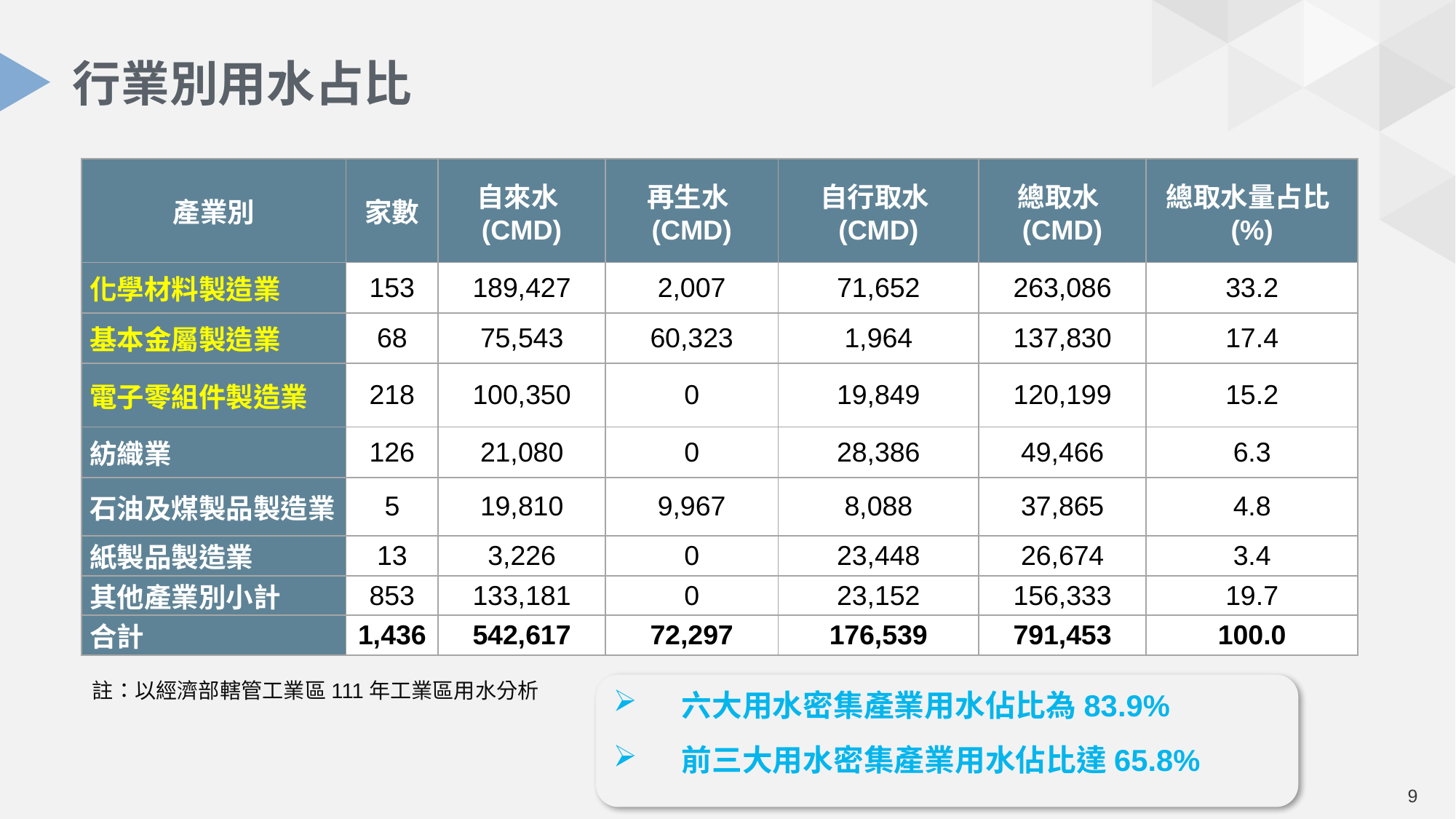

# 行業別用水占比
| 產業別 | 家數 | 自來水(CMD) | 再生水(CMD) | 自行取水(CMD) | 總取水(CMD) | 總取水量占比(%) |
| --- | --- | --- | --- | --- | --- | --- |
| 化學材料製造業 | 153 | 189,427 | 2,007 | 71,652 | 263,086 | 33.2 |
| 基本金屬製造業 | 68 | 75,543 | 60,323 | 1,964 | 137,830 | 17.4 |
| 電子零組件製造業 | 218 | 100,350 | 0 | 19,849 | 120,199 | 15.2 |
| 紡織業 | 126 | 21,080 | 0 | 28,386 | 49,466 | 6.3 |
| 石油及煤製品製造業 | 5 | 19,810 | 9,967 | 8,088 | 37,865 | 4.8 |
| 紙製品製造業 | 13 | 3,226 | 0 | 23,448 | 26,674 | 3.4 |
| 其他產業別小計 | 853 | 133,181 | 0 | 23,152 | 156,333 | 19.7 |
| 合計 | 1,436 | 542,617 | 72,297 | 176,539 | 791,453 | 100.0 |
註：以經濟部轄管工業區111年工業區用水分析
六大用水密集產業用水佔比為83.9%
前三大用水密集產業用水佔比達65.8%
9